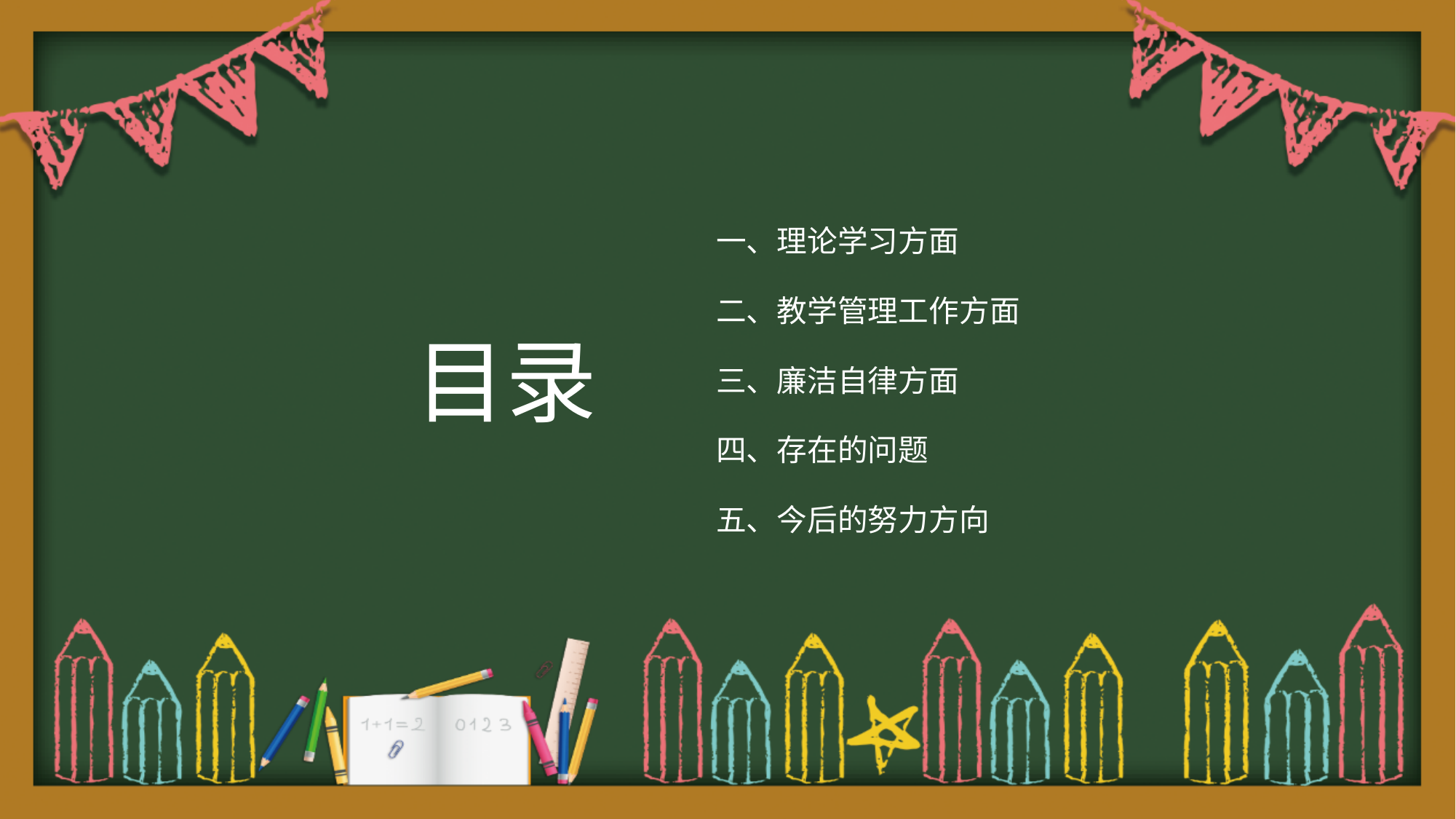

一、理论学习方面
 二、教学管理工作方面
目录
 三、廉洁自律方面
 四、存在的问题
 五、今后的努力方向